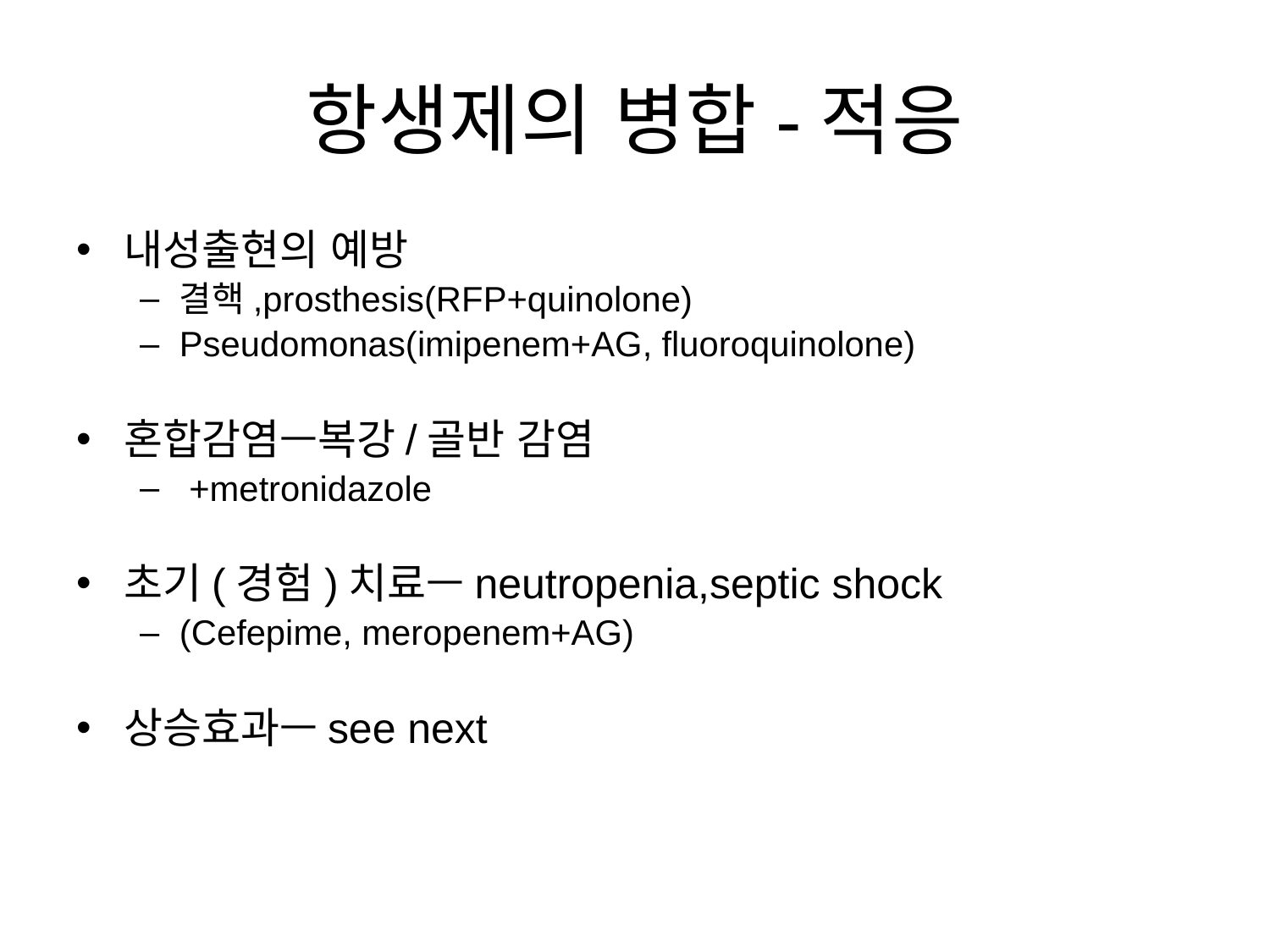

# 항생제의 병합-적응
내성출현의 예방
결핵,prosthesis(RFP+quinolone)
Pseudomonas(imipenem+AG, fluoroquinolone)

혼합감염—복강/골반 감염
 +metronidazole

초기(경험)치료—neutropenia,septic shock
(Cefepime, meropenem+AG)

상승효과—see next